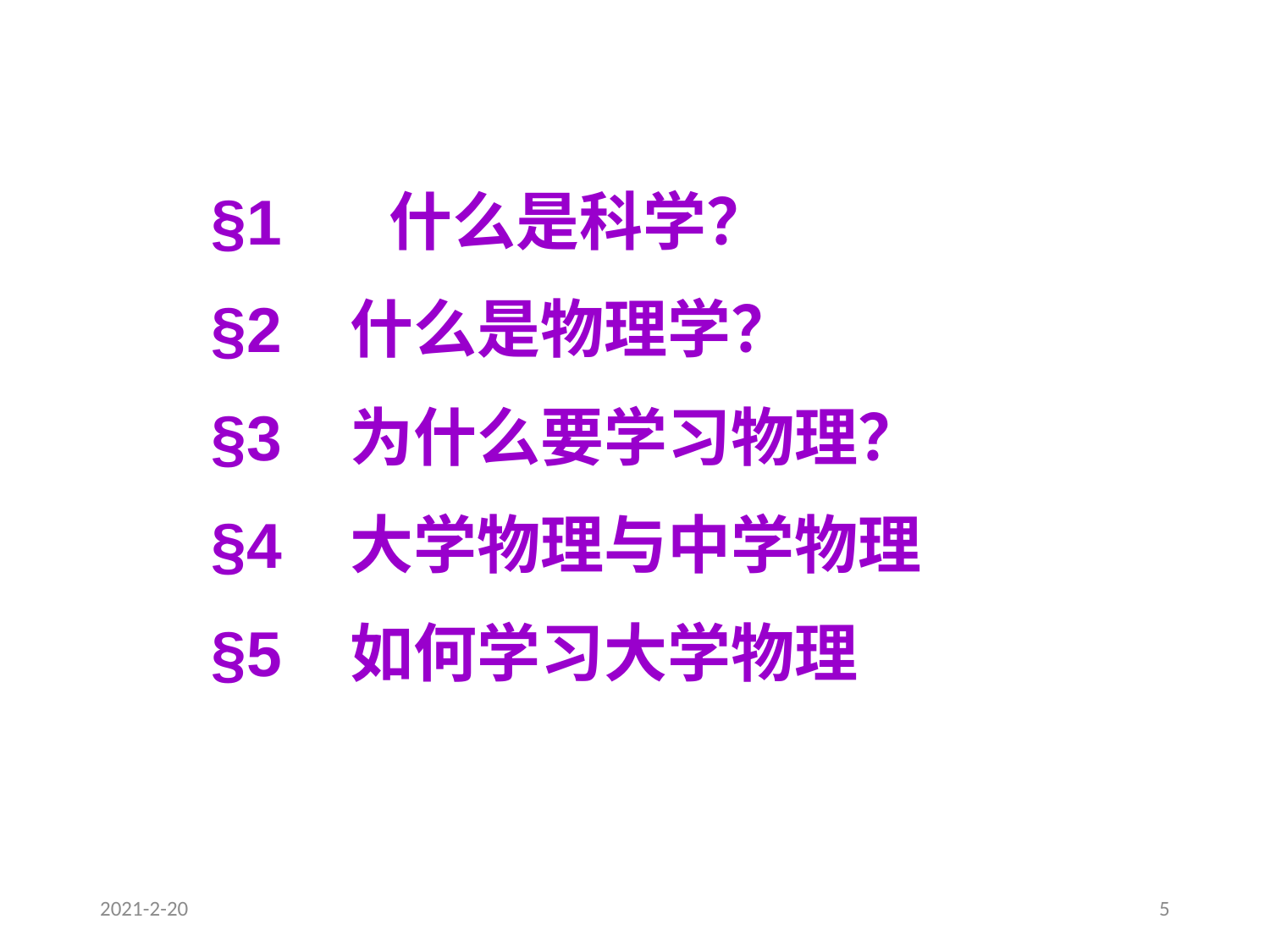

§1	  什么是科学？
§2   什么是物理学？
§3   为什么要学习物理？
§4   大学物理与中学物理
§5   如何学习大学物理
2021-2-20
5